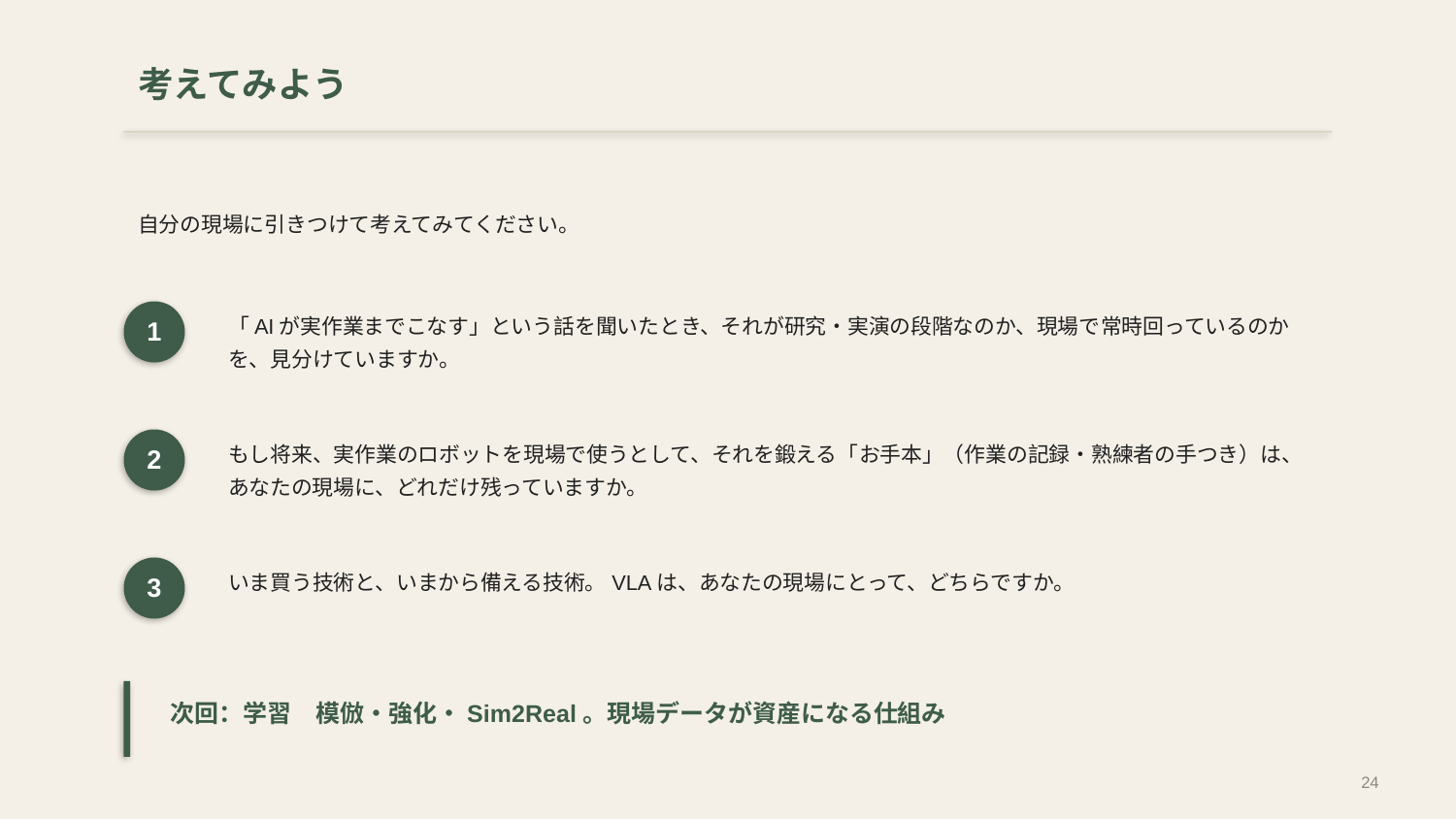

考えてみよう

自分の現場に引きつけて考えてみてください。
「AIが実作業までこなす」という話を聞いたとき、それが研究・実演の段階なのか、現場で常時回っているのかを、見分けていますか。

1
もし将来、実作業のロボットを現場で使うとして、それを鍛える「お手本」（作業の記録・熟練者の手つき）は、あなたの現場に、どれだけ残っていますか。

2
いま買う技術と、いまから備える技術。VLAは、あなたの現場にとって、どちらですか。

3

次回：学習　模倣・強化・Sim2Real。現場データが資産になる仕組み
24